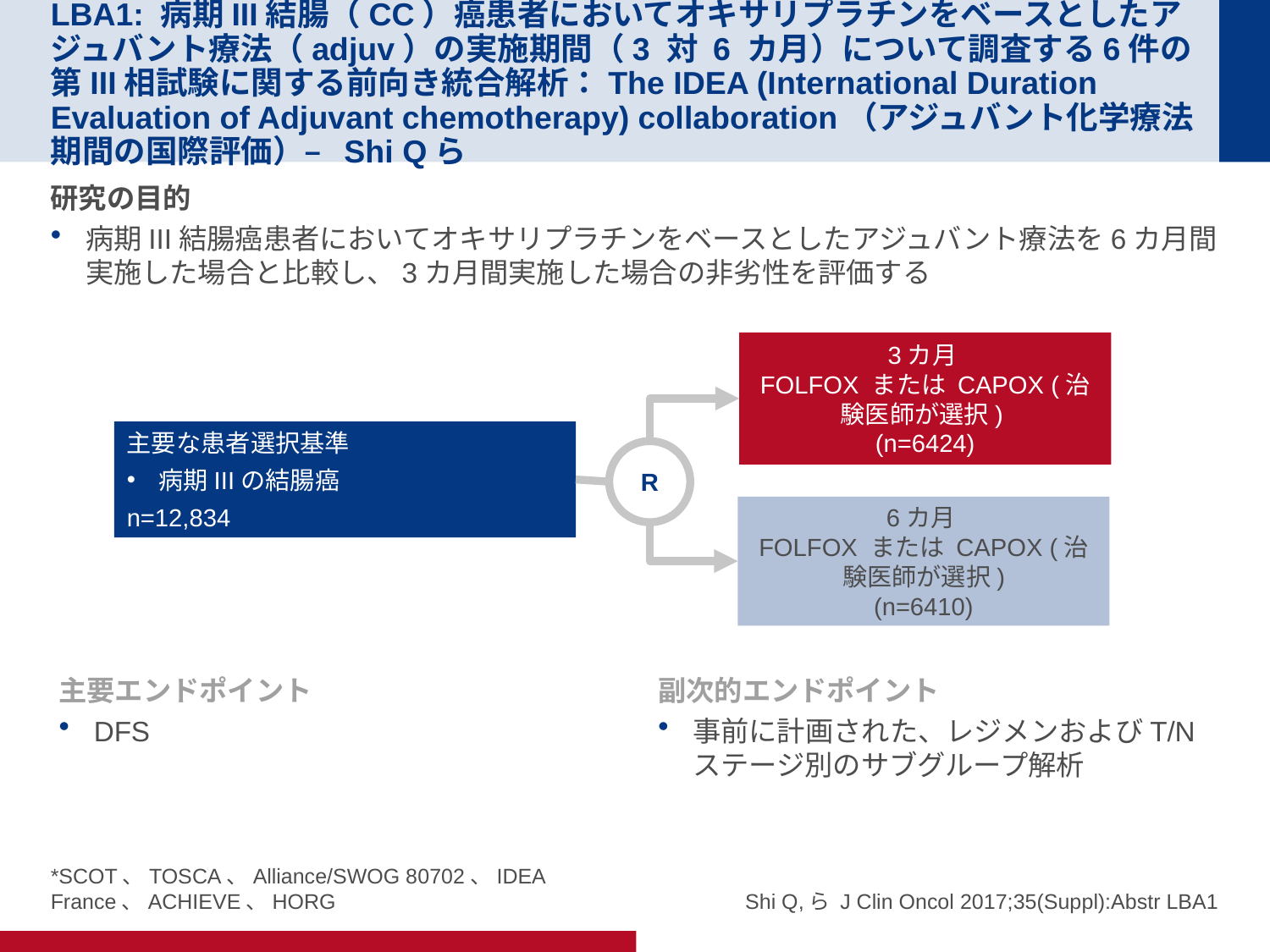

# LBA1: 病期III結腸（CC）癌患者においてオキサリプラチンをベースとしたアジュバント療法（adjuv）の実施期間（3 対 6 カ月）について調査する6件の第III相試験に関する前向き統合解析：The IDEA (International Duration Evaluation of Adjuvant chemotherapy) collaboration（アジュバント化学療法期間の国際評価）–  Shi Qら
研究の目的
病期III結腸癌患者においてオキサリプラチンをベースとしたアジュバント療法を6カ月間実施した場合と比較し、3カ月間実施した場合の非劣性を評価する
3カ月
FOLFOX または CAPOX (治験医師が選択)
(n=6424)
主要な患者選択基準
病期IIIの結腸癌
n=12,834
R
6カ月
FOLFOX または CAPOX (治験医師が選択)
(n=6410)
主要エンドポイント
DFS
副次的エンドポイント
事前に計画された、レジメンおよびT/Nステージ別のサブグループ解析

*SCOT、TOSCA、Alliance/SWOG 80702、IDEA France、ACHIEVE、HORG
Shi Q,ら J Clin Oncol 2017;35(Suppl):Abstr LBA1